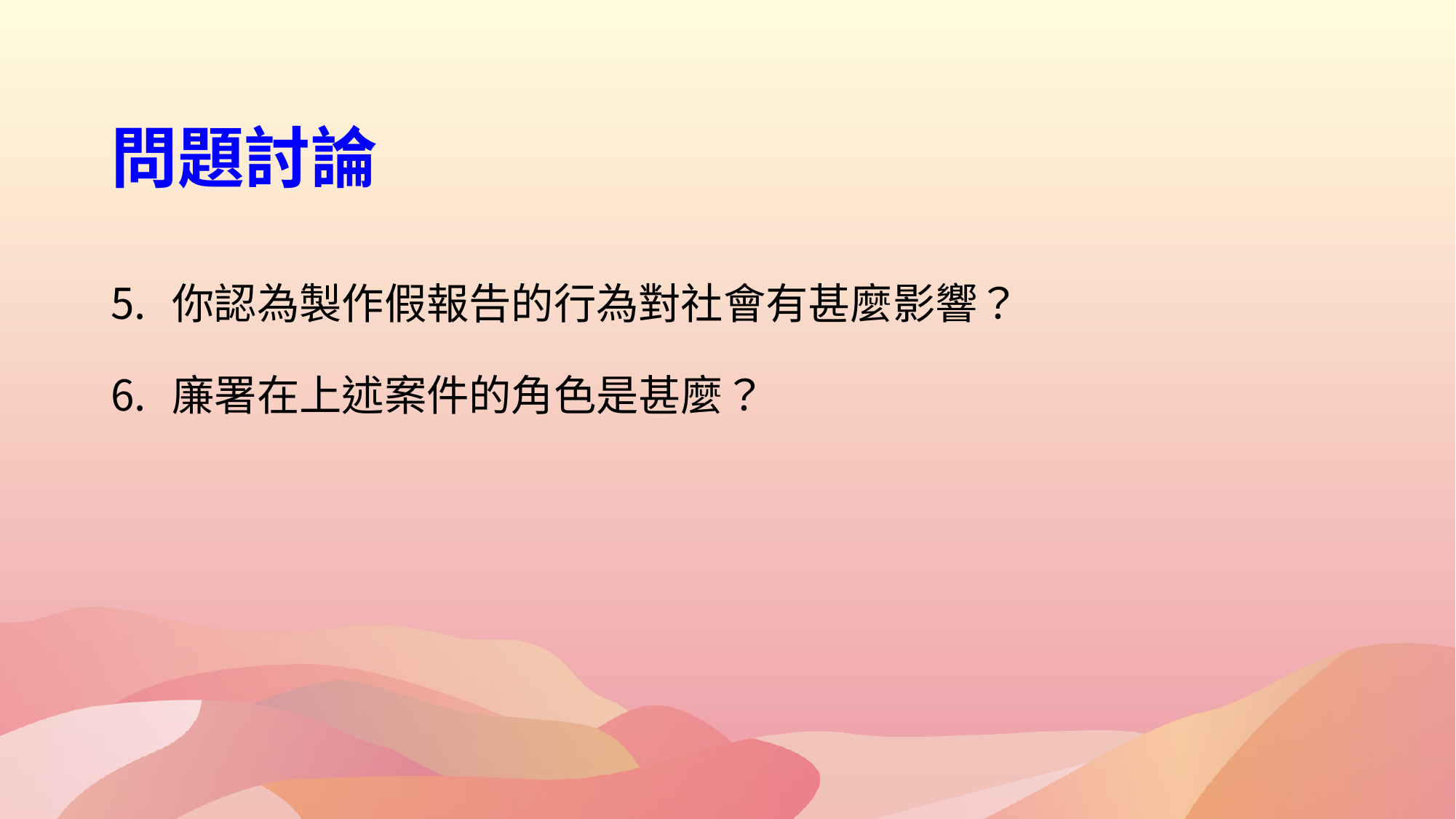

# 問題討論
你認為製作假報告的行為對社會有甚麼影響？
廉署在上述案件的角色是甚麼？